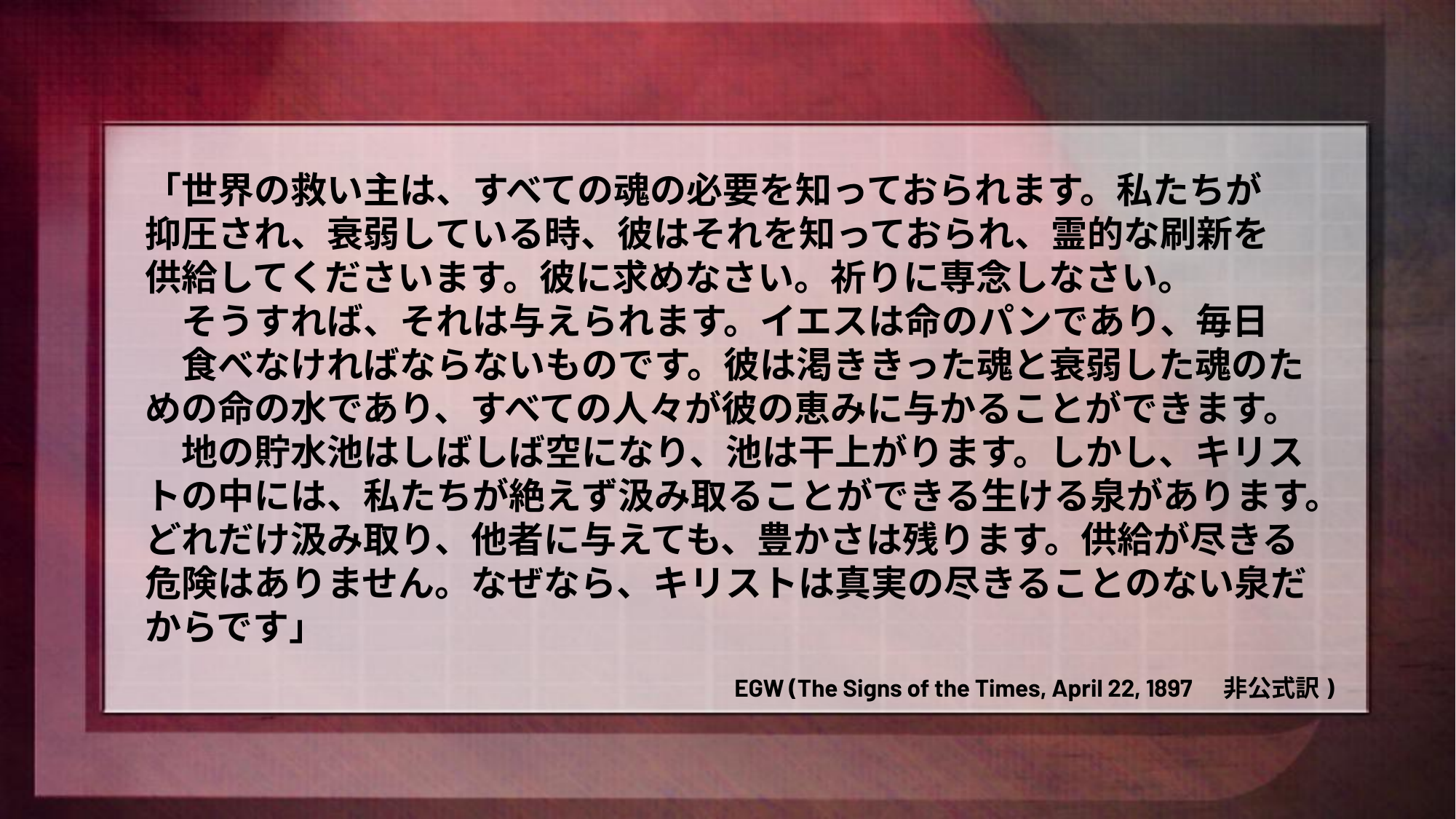

「世界の救い主は、すべての魂の必要を知っておられます。私たちが　抑圧され、衰弱している時、彼はそれを知っておられ、霊的な刷新を　供給してくださいます。彼に求めなさい。祈りに専念しなさい。　　　　そうすれば、それは与えられます。イエスは命のパンであり、毎日　　食べなければならないものです。彼は渇ききった魂と衰弱した魂のための命の水であり、すべての人々が彼の恵みに与かることができます。　地の貯水池はしばしば空になり、池は干上がります。しかし、キリストの中には、私たちが絶えず汲み取ることができる生ける泉があります。どれだけ汲み取り、他者に与えても、豊かさは残ります。供給が尽きる危険はありません。なぜなら、キリストは真実の尽きることのない泉だからです」
EGW (The Signs of the Times, April 22, 1897　非公式訳)